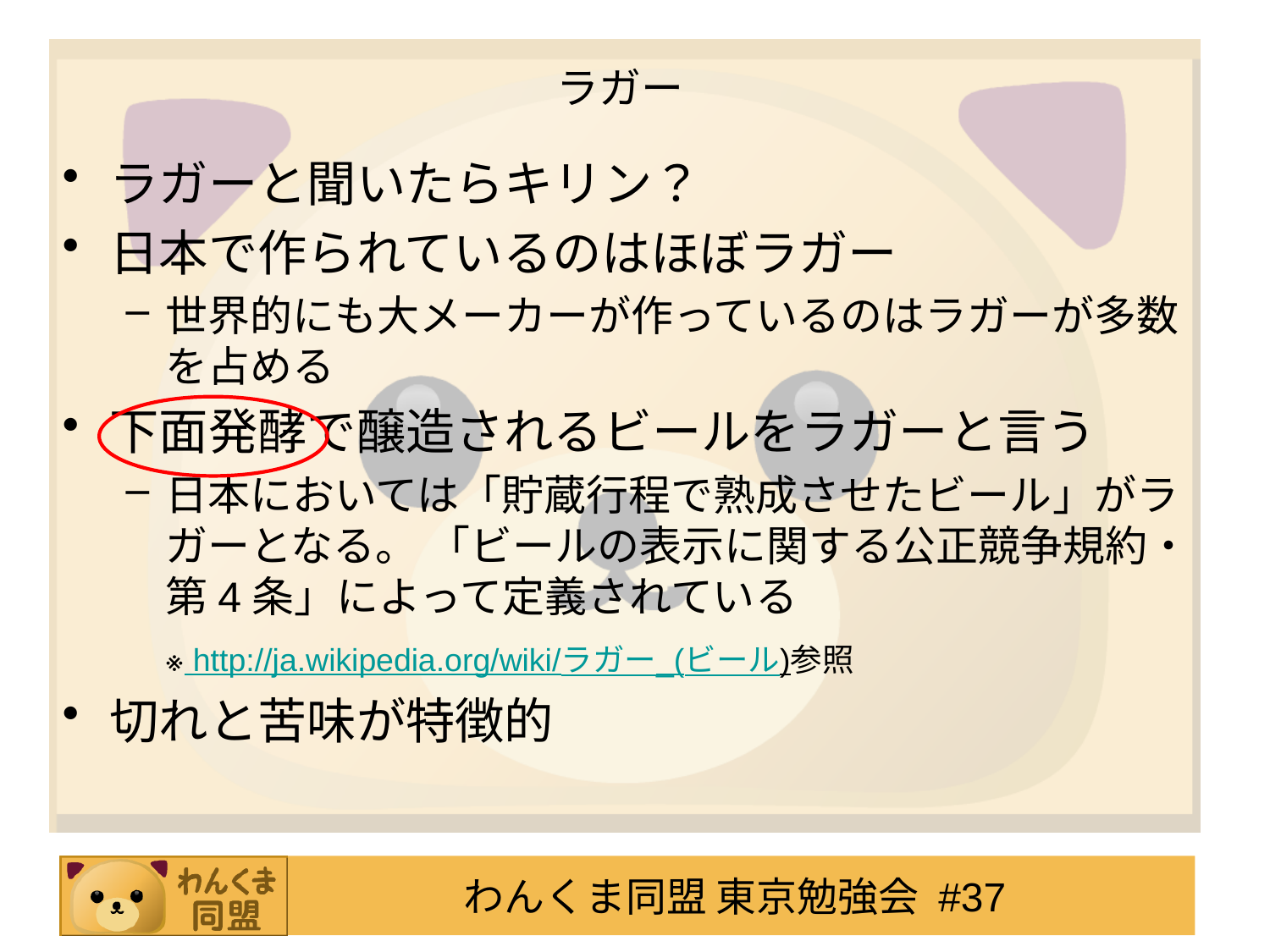

# ラガー
ラガーと聞いたらキリン？
日本で作られているのはほぼラガー
世界的にも大メーカーが作っているのはラガーが多数を占める
下面発酵で醸造されるビールをラガーと言う
日本においては「貯蔵行程で熟成させたビール」がラガーとなる。 「ビールの表示に関する公正競争規約・第4条」によって定義されている
	※ http://ja.wikipedia.org/wiki/ラガー_(ビール)参照
切れと苦味が特徴的